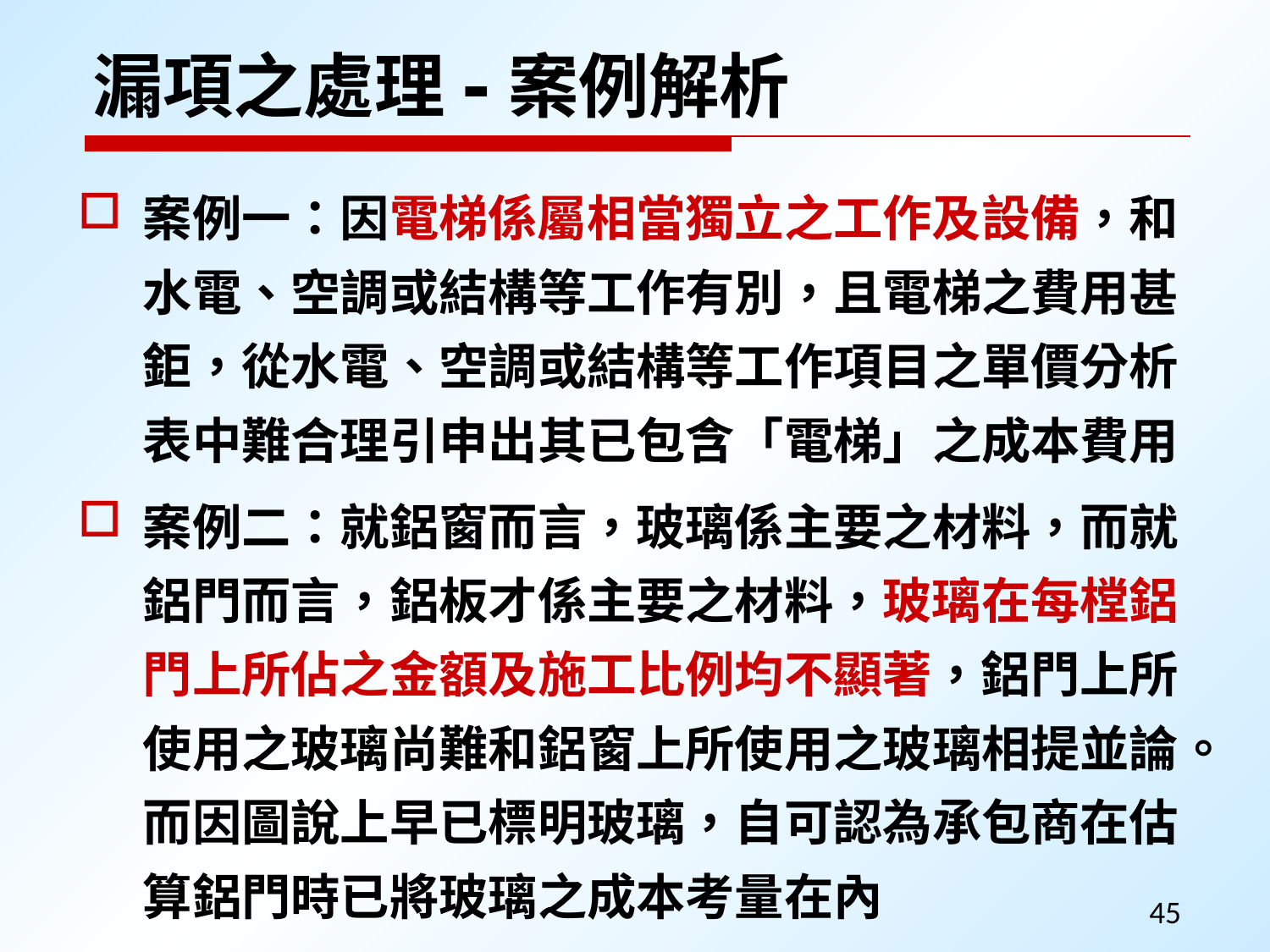

# 漏項之處理-案例解析
案例一：因電梯係屬相當獨立之工作及設備，和水電、空調或結構等工作有別，且電梯之費用甚鉅，從水電、空調或結構等工作項目之單價分析表中難合理引申出其已包含「電梯」之成本費用
案例二：就鋁窗而言，玻璃係主要之材料，而就鋁門而言，鋁板才係主要之材料，玻璃在每樘鋁門上所佔之金額及施工比例均不顯著，鋁門上所使用之玻璃尚難和鋁窗上所使用之玻璃相提並論。而因圖說上早已標明玻璃，自可認為承包商在估算鋁門時已將玻璃之成本考量在內